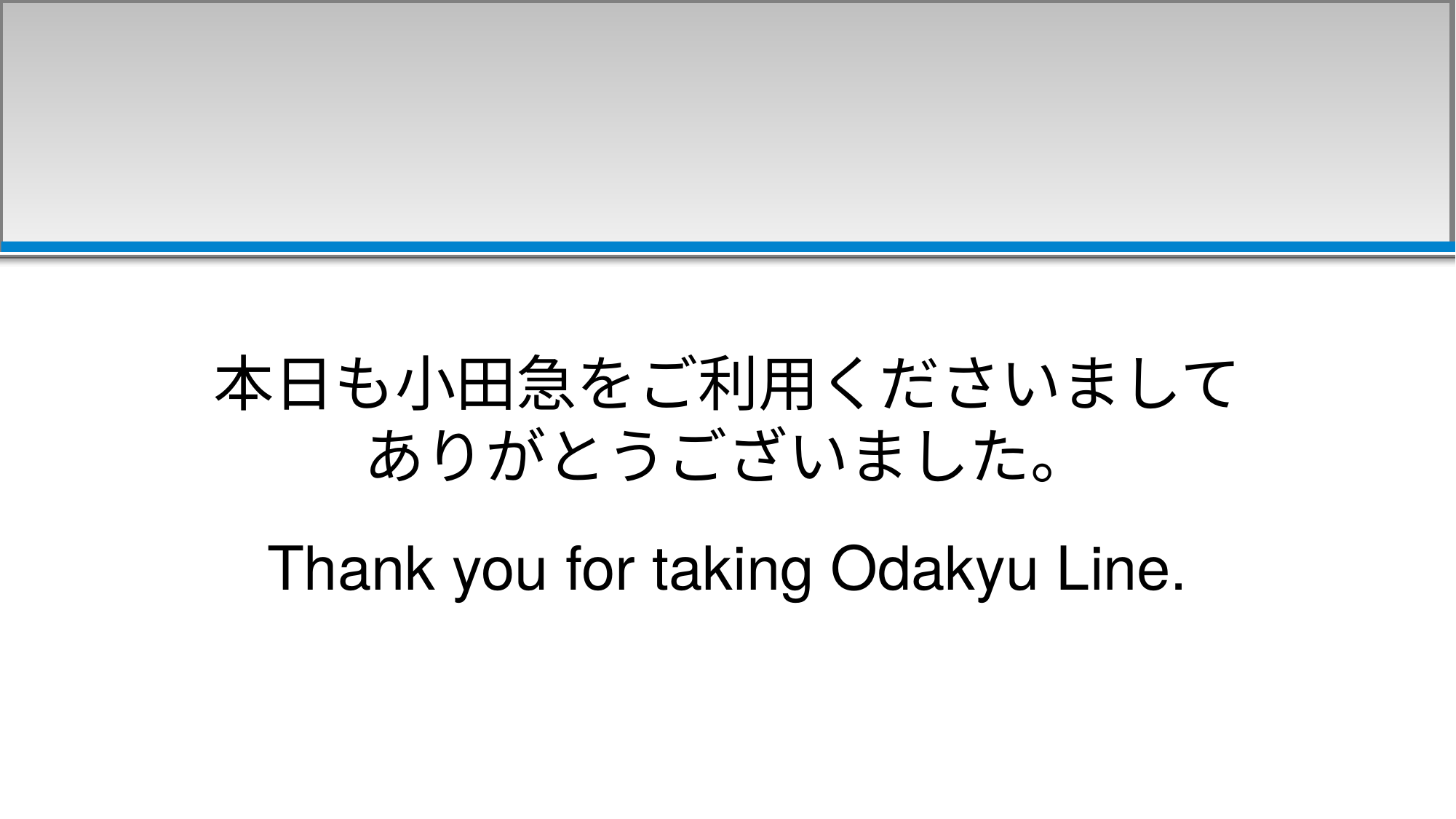

本日も小田急をご利用くださいまして
ありがとうございました。
Thank you for taking Odakyu Line.